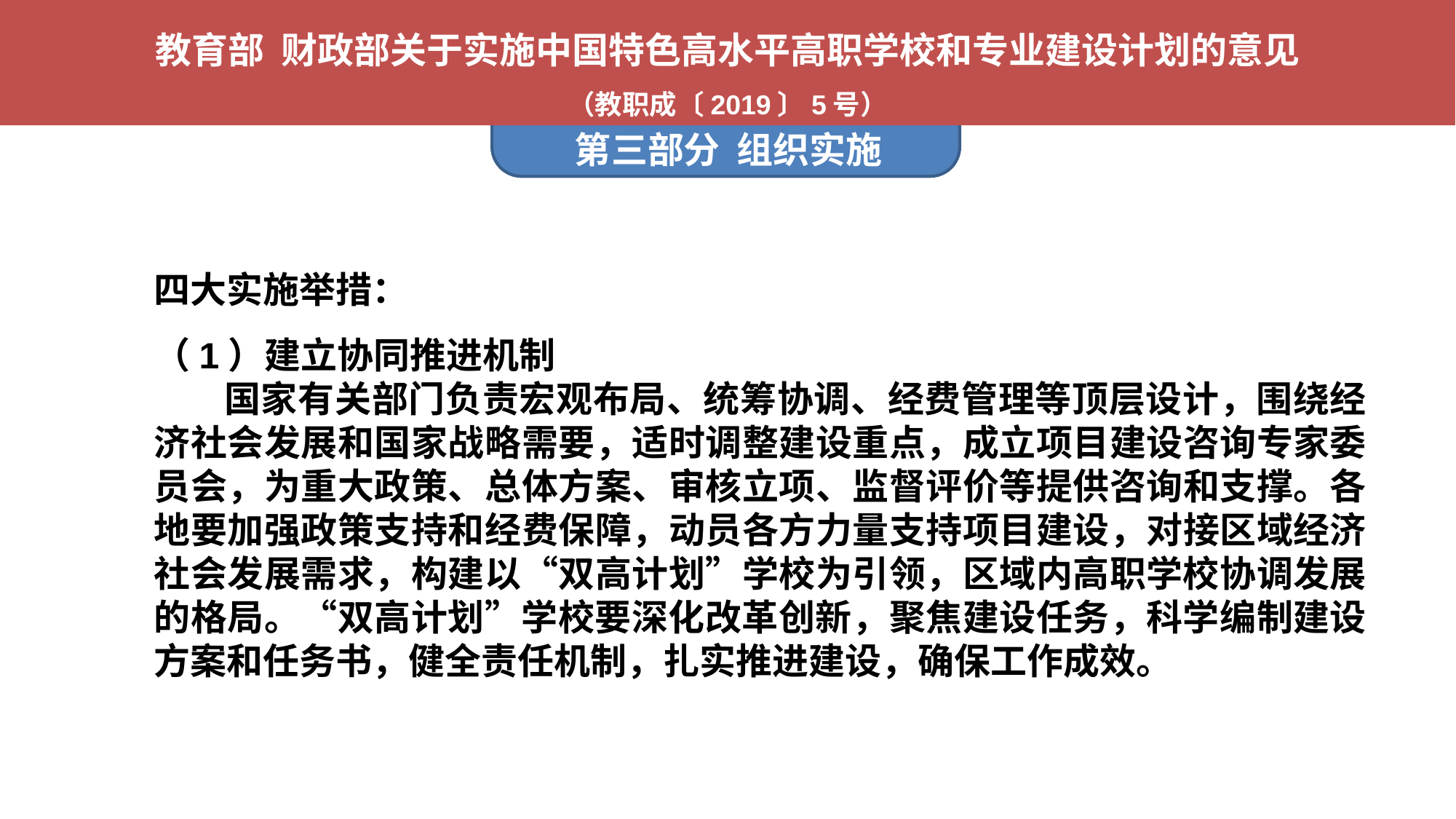

教育部  财政部关于实施中国特色高水平高职学校和专业建设计划的意见
（教职成〔2019〕5号）

第三部分  组织实施
四大实施举措：
（1）建立协同推进机制
       国家有关部门负责宏观布局、统筹协调、经费管理等顶层设计，围绕经济社会发展和国家战略需要，适时调整建设重点，成立项目建设咨询专家委员会，为重大政策、总体方案、审核立项、监督评价等提供咨询和支撑。各地要加强政策支持和经费保障，动员各方力量支持项目建设，对接区域经济社会发展需求，构建以“双高计划”学校为引领，区域内高职学校协调发展的格局。“双高计划”学校要深化改革创新，聚焦建设任务，科学编制建设方案和任务书，健全责任机制，扎实推进建设，确保工作成效。